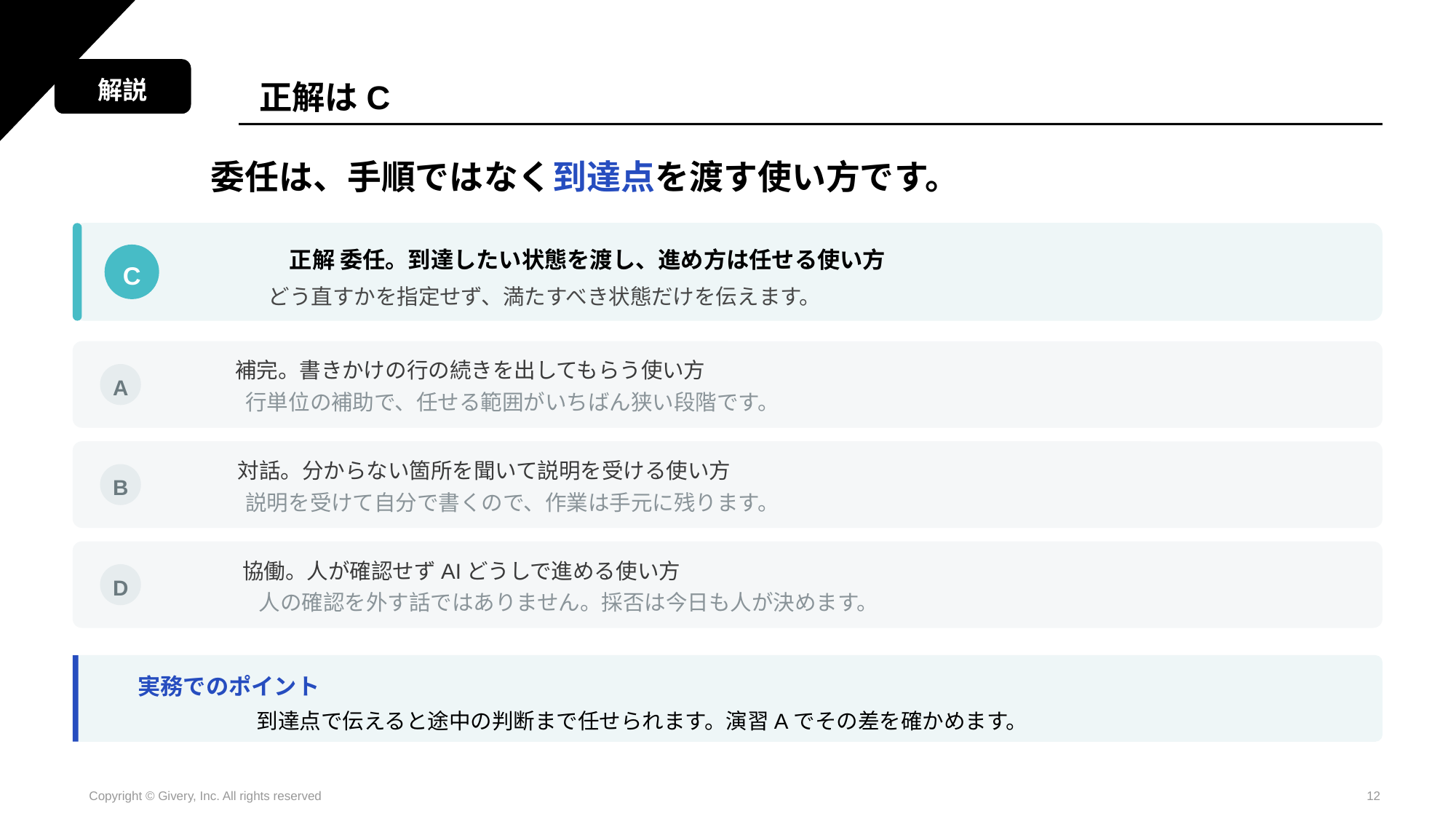

解説
正解はC

委任は、手順ではなく到達点を渡す使い方です。

正解 委任。到達したい状態を渡し、進め方は任せる使い方
C
どう直すかを指定せず、満たすべき状態だけを伝えます。

補完。書きかけの行の続きを出してもらう使い方

A
行単位の補助で、任せる範囲がいちばん狭い段階です。

対話。分からない箇所を聞いて説明を受ける使い方

B
説明を受けて自分で書くので、作業は手元に残ります。

協働。人が確認せずAIどうしで進める使い方

D
人の確認を外す話ではありません。採否は今日も人が決めます。

実務でのポイント
到達点で伝えると途中の判断まで任せられます。演習Aでその差を確かめます。
Copyright © Givery, Inc. All rights reserved
12